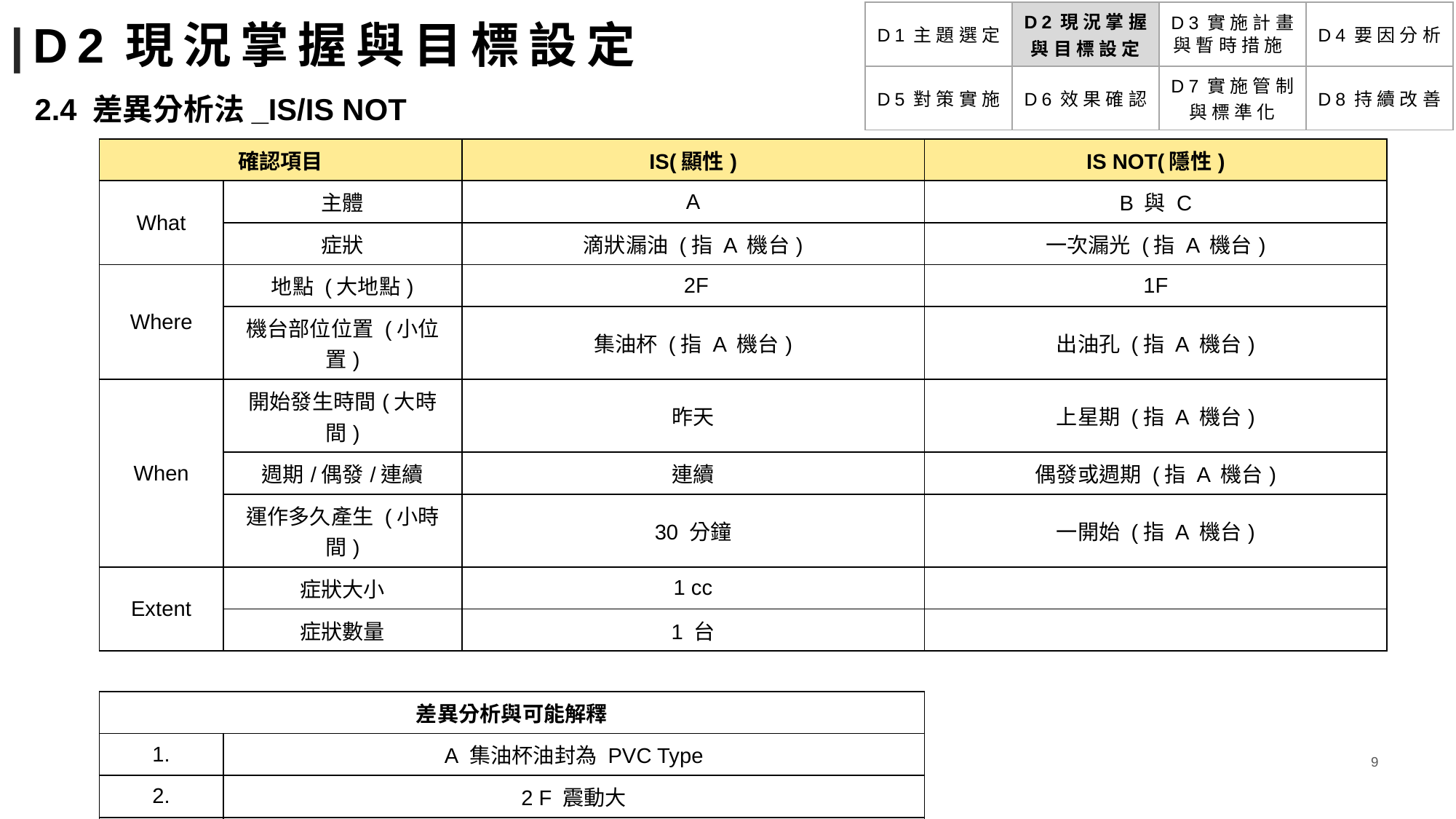

# |D2現況掌握與目標設定
| D1主題選定 | D2現況掌握 與目標設定 | D3實施計畫 與暫時措施 | D4要因分析 |
| --- | --- | --- | --- |
| D5對策實施 | D6效果確認 | D7實施管制 與標準化 | D8持續改善 |
2.4 差異分析法_IS/IS NOT
| 確認項目 |  | IS(顯性) | IS NOT(隱性) |
| --- | --- | --- | --- |
| What | 主體 | A | B 與 C |
|  | 症狀 | 滴狀漏油 (指 A 機台) | 一次漏光 (指 A 機台) |
| Where | 地點 (大地點) | 2F | 1F |
|  | 機台部位位置 (小位置) | 集油杯 (指 A 機台) | 出油孔 (指 A 機台) |
| When | 開始發生時間(大時間) | 昨天 | 上星期 (指 A 機台) |
|  | 週期/偶發/連續 | 連續 | 偶發或週期 (指 A 機台) |
|  | 運作多久產生 (小時間) | 30 分鐘 | 一開始 (指 A 機台) |
| Extent | 症狀大小 | 1 cc |  |
|  | 症狀數量 | 1 台 |  |
|  |  |  |  |
| 差異分析與可能解釋 |  |  |  |
| 1. | A 集油杯油封為 PVC Type |  |  |
| 2. | 2 F 震動大 |  |  |
| 3. | 30 內自動啟動 |  |  |